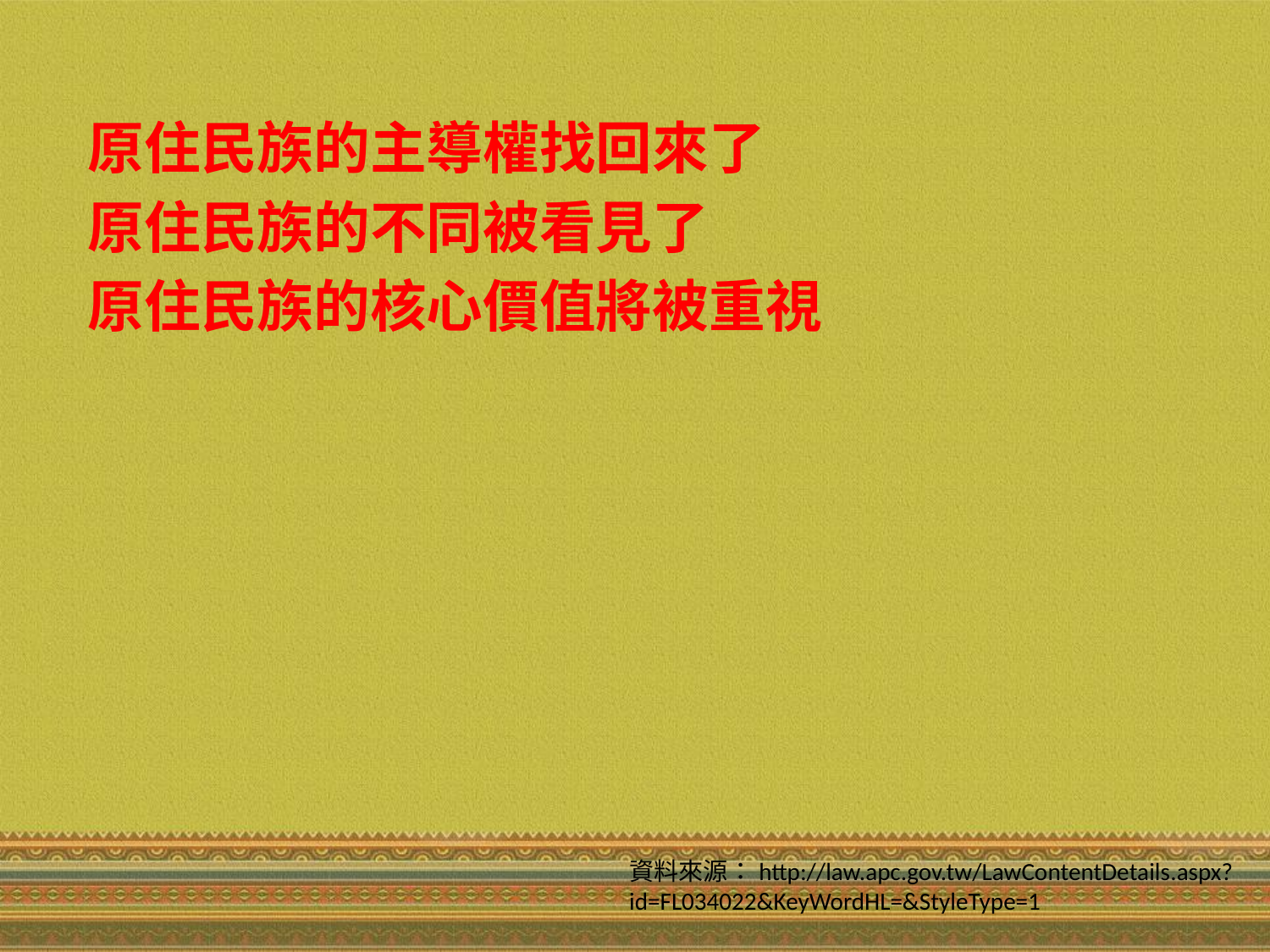

原住民族的主導權找回來了
原住民族的不同被看見了
原住民族的核心價值將被重視
資料來源：http://law.apc.gov.tw/LawContentDetails.aspx?id=FL034022&KeyWordHL=&StyleType=1